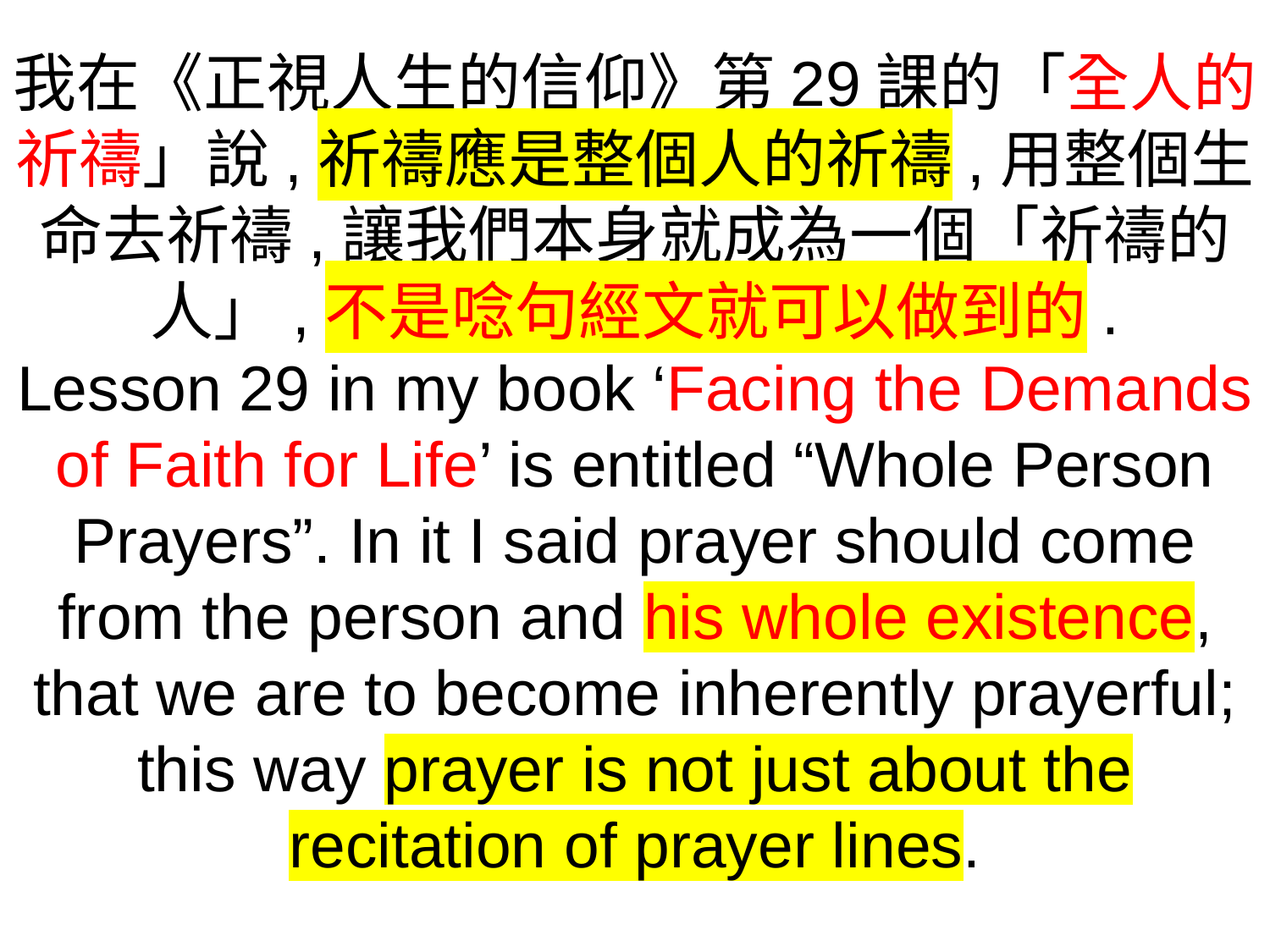

我在《正視人生的信仰》第29課的「全人的祈禱」說,祈禱應是整個人的祈禱,用整個生命去祈禱,讓我們本身就成為一個「祈禱的人」,不是唸句經文就可以做到的.
Lesson 29 in my book ‘Facing the Demands of Faith for Life’ is entitled “Whole Person Prayers”. In it I said prayer should come from the person and his whole existence, that we are to become inherently prayerful; this way prayer is not just about the recitation of prayer lines.